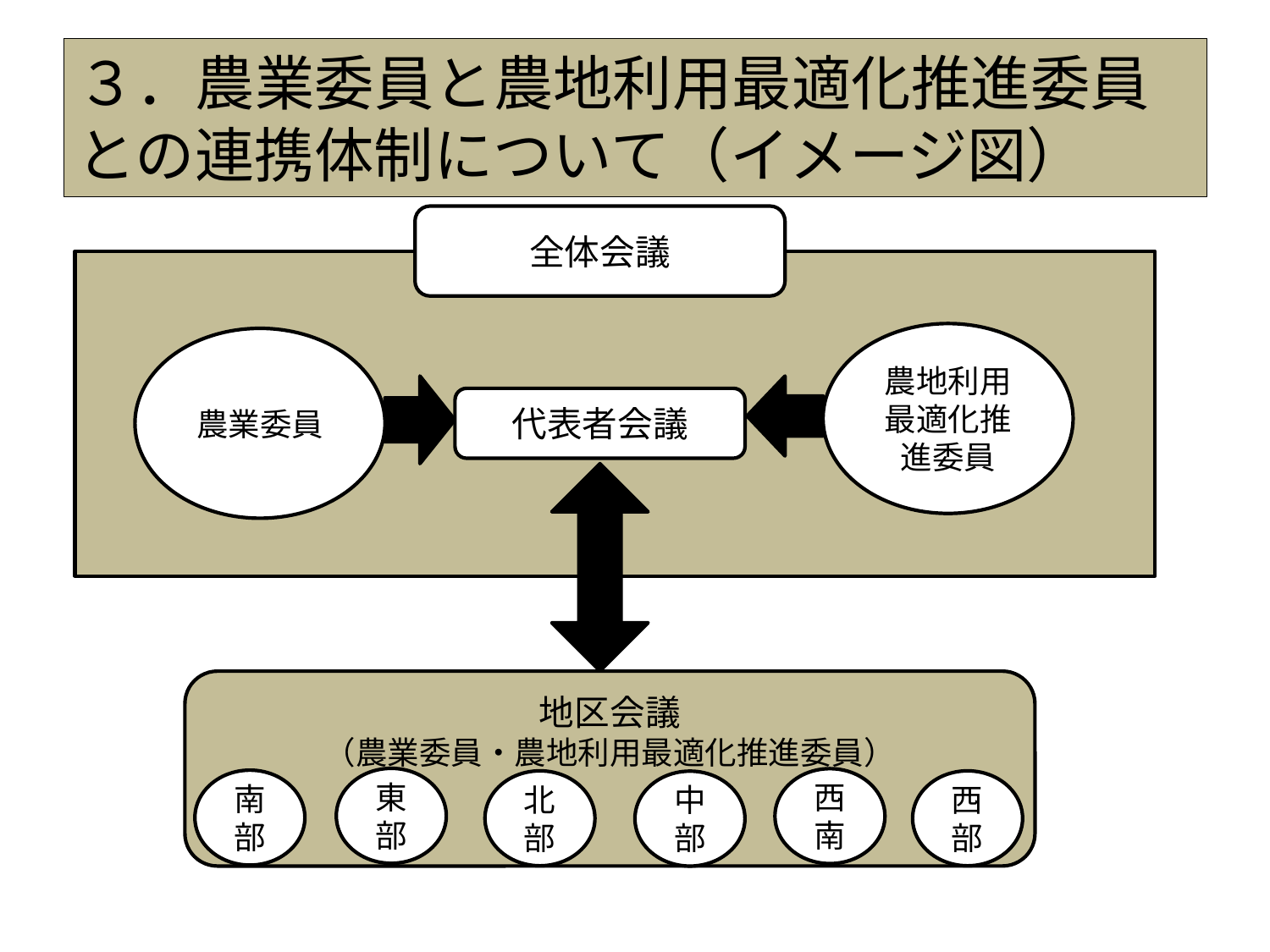

# ３．農業委員と農地利用最適化推進委員との連携体制について（イメージ図）
全体会議

農地利用最適化推進委員
農業委員

代表者会議

地区会議
（農業委員・農地利用最適化推進委員）

東部
西南
南部
北部
西部
中部